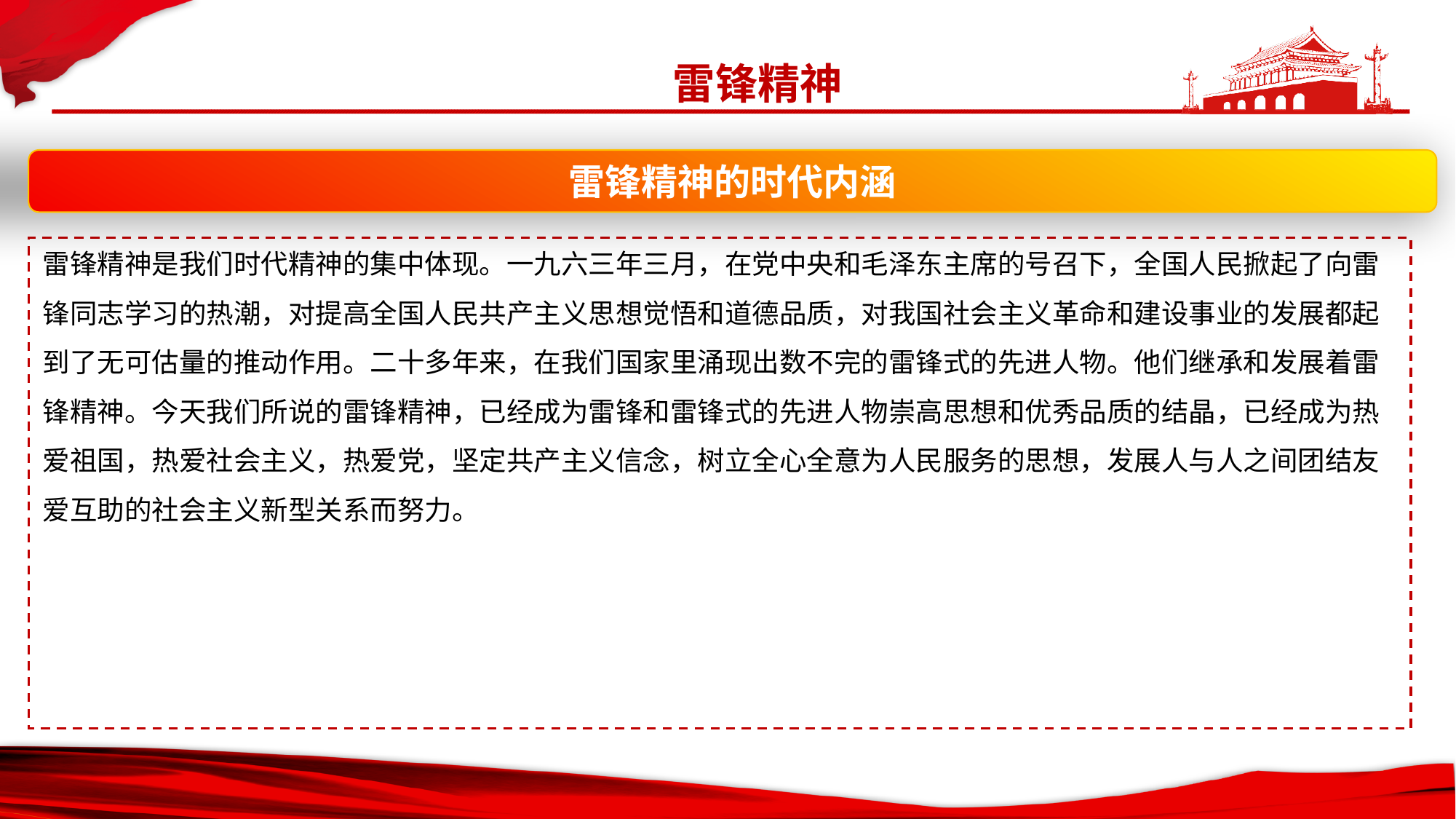

雷锋精神
雷锋精神的时代内涵
雷锋精神是我们时代精神的集中体现。一九六三年三月，在党中央和毛泽东主席的号召下，全国人民掀起了向雷锋同志学习的热潮，对提高全国人民共产主义思想觉悟和道德品质，对我国社会主义革命和建设事业的发展都起到了无可估量的推动作用。二十多年来，在我们国家里涌现出数不完的雷锋式的先进人物。他们继承和发展着雷锋精神。今天我们所说的雷锋精神，已经成为雷锋和雷锋式的先进人物崇高思想和优秀品质的结晶，已经成为热爱祖国，热爱社会主义，热爱党，坚定共产主义信念，树立全心全意为人民服务的思想，发展人与人之间团结友爱互助的社会主义新型关系而努力。